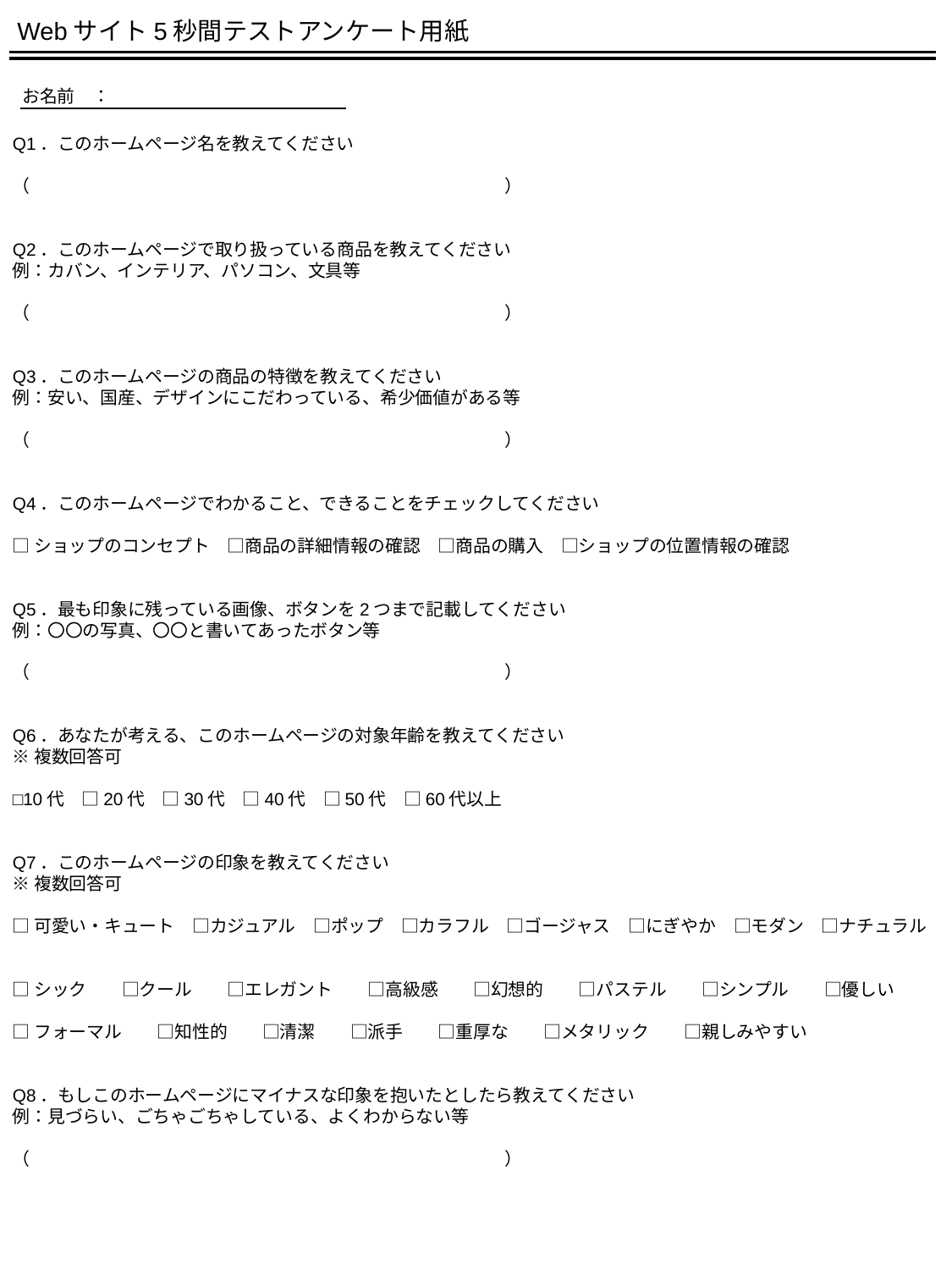

Webサイト5秒間テストアンケート用紙
お名前　：
Q1．このホームページ名を教えてください

（　　　　　　　　　　　　　　　　　　　　　　　　　　　）

Q2．このホームページで取り扱っている商品を教えてください
例：カバン、インテリア、パソコン、文具等

（　　　　　　　　　　　　　　　　　　　　　　　　　　　）

Q3．このホームページの商品の特徴を教えてください
例：安い、国産、デザインにこだわっている、希少価値がある等

（　　　　　　　　　　　　　　　　　　　　　　　　　　　）

Q4．このホームページでわかること、できることをチェックしてください

□ショップのコンセプト　□商品の詳細情報の確認　□商品の購入　□ショップの位置情報の確認

Q5．最も印象に残っている画像、ボタンを2つまで記載してください
例：〇〇の写真、〇〇と書いてあったボタン等

（　　　　　　　　　　　　　　　　　　　　　　　　　　　）

Q6．あなたが考える、このホームページの対象年齢を教えてください
※複数回答可

□10代　□20代　□30代　□40代　□50代　□60代以上

Q7．このホームページの印象を教えてください
※複数回答可

□可愛い・キュート　□カジュアル　□ポップ　□カラフル　□ゴージャス　□にぎやか　□モダン　□ナチュラル

□シック　　□クール　　□エレガント　　□高級感　　□幻想的　　□パステル　　□シンプル　　□優しい

□フォーマル　　□知性的　　□清潔　　□派手　　□重厚な　　□メタリック　　□親しみやすい

Q8．もしこのホームページにマイナスな印象を抱いたとしたら教えてください
例：見づらい、ごちゃごちゃしている、よくわからない等

（　　　　　　　　　　　　　　　　　　　　　　　　　　　）